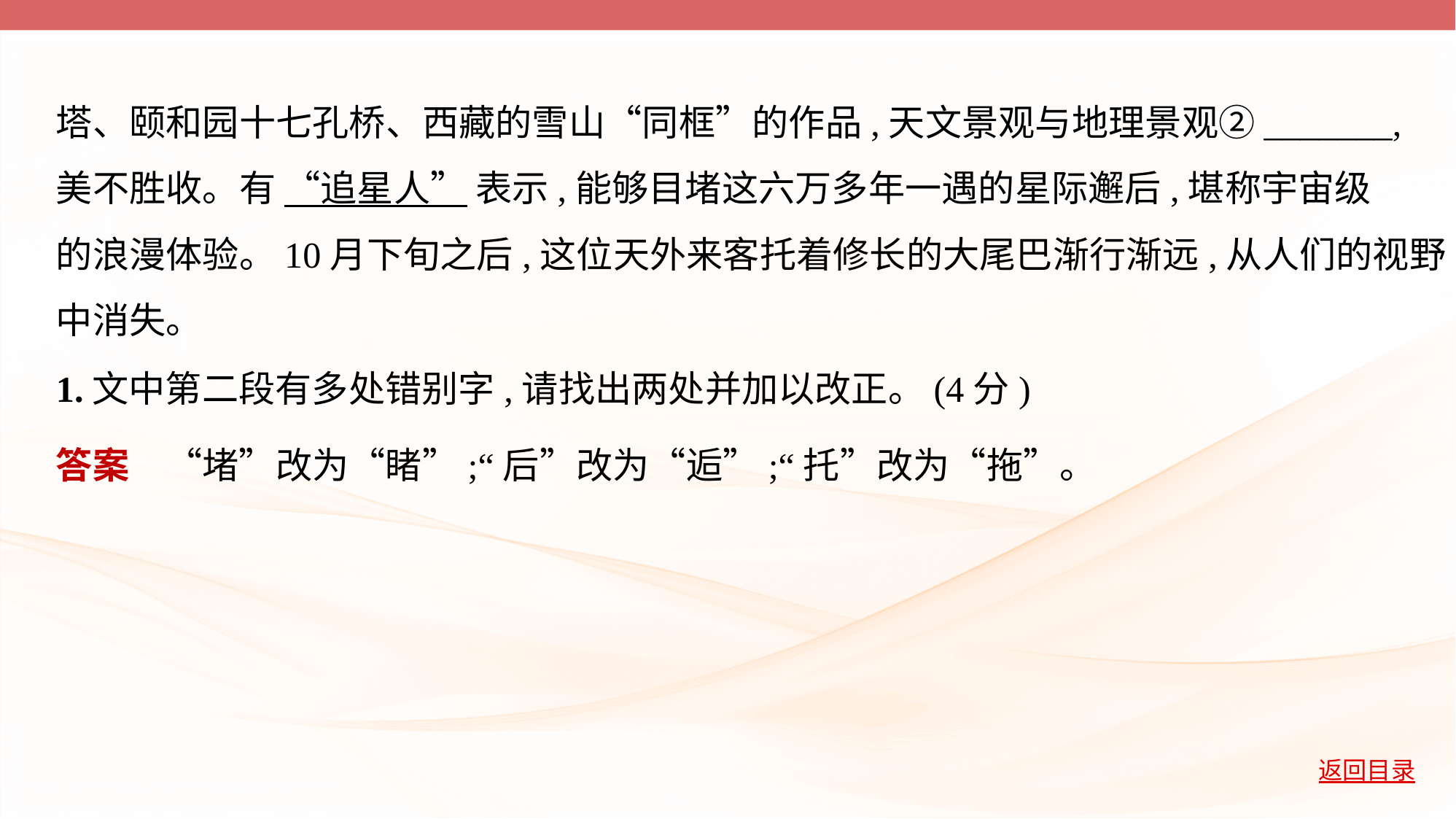

塔、颐和园十七孔桥、西藏的雪山“同框”的作品,天文景观与地理景观②_______,
美不胜收。有 “追星人” 表示,能够目堵这六万多年一遇的星际邂后,堪称宇宙级
的浪漫体验。10月下旬之后,这位天外来客托着修长的大尾巴渐行渐远,从人们的视野
中消失。
1.文中第二段有多处错别字,请找出两处并加以改正。(4分)
答案　“堵”改为“睹”;“后”改为“逅”;“托”改为“拖”。